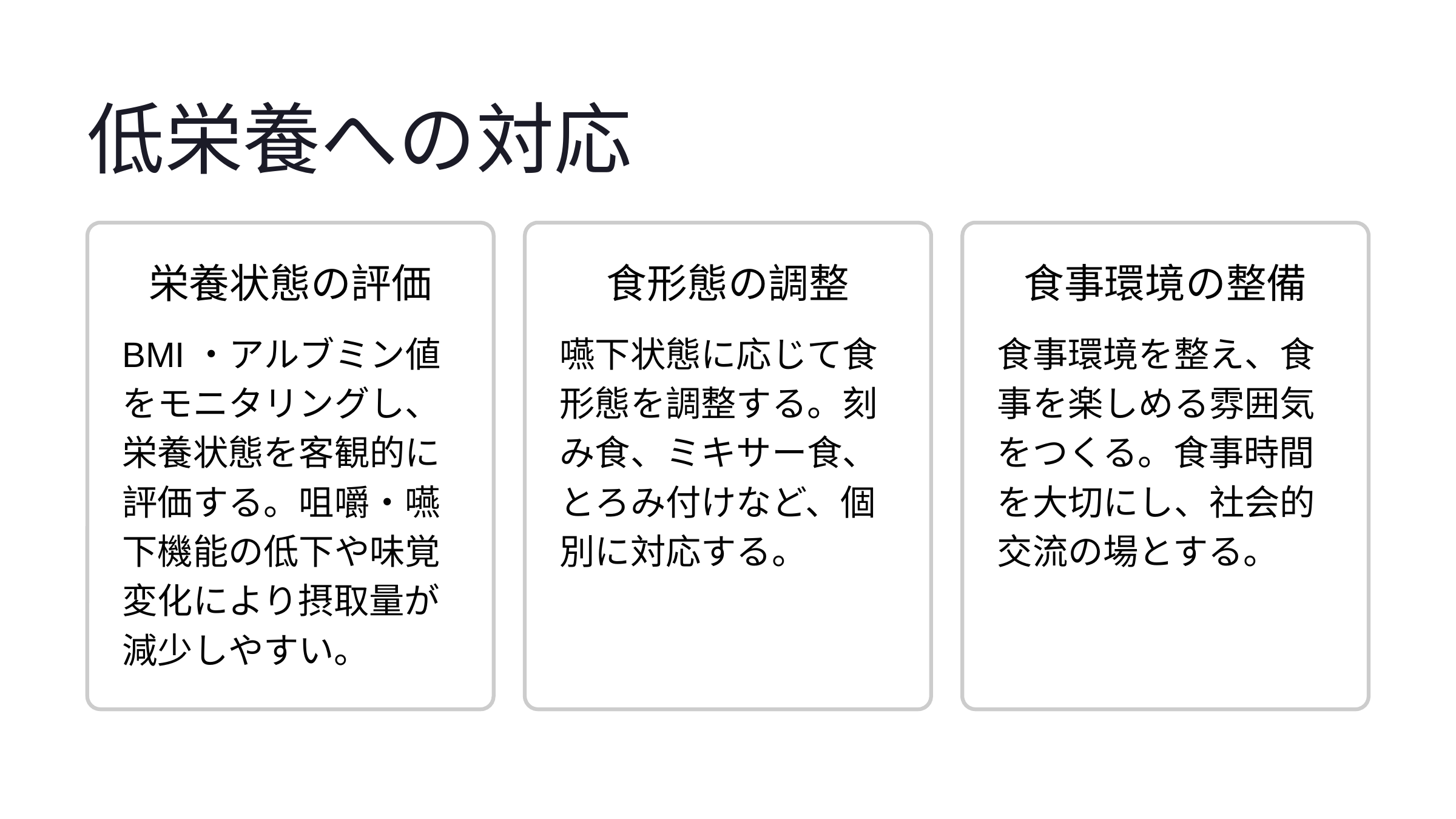

低栄養への対応

栄養状態の評価
食形態の調整
食事環境の整備
BMI・アルブミン値をモニタリングし、栄養状態を客観的に評価する。咀嚼・嚥下機能の低下や味覚変化により摂取量が減少しやすい。
嚥下状態に応じて食形態を調整する。刻み食、ミキサー食、とろみ付けなど、個別に対応する。
食事環境を整え、食事を楽しめる雰囲気をつくる。食事時間を大切にし、社会的交流の場とする。